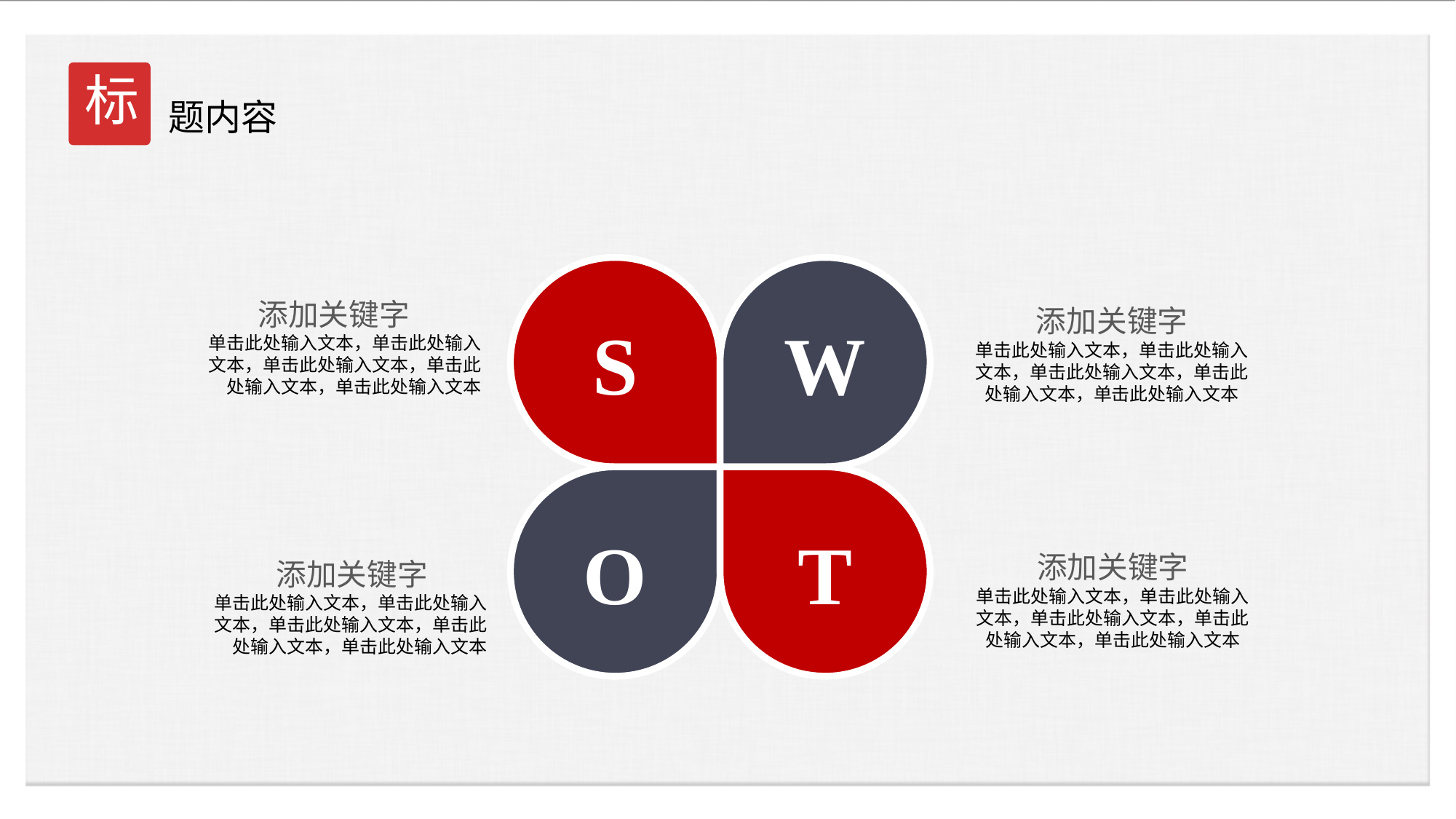

标

题内容
S
W
添加关键字
添加关键字
单击此处输入文本，单击此处输入文本，单击此处输入文本，单击此处输入文本，单击此处输入文本
单击此处输入文本，单击此处输入文本，单击此处输入文本，单击此处输入文本，单击此处输入文本
O
T
添加关键字
单击此处输入文本，单击此处输入文本，单击此处输入文本，单击此处输入文本，单击此处输入文本
添加关键字
单击此处输入文本，单击此处输入文本，单击此处输入文本，单击此处输入文本，单击此处输入文本